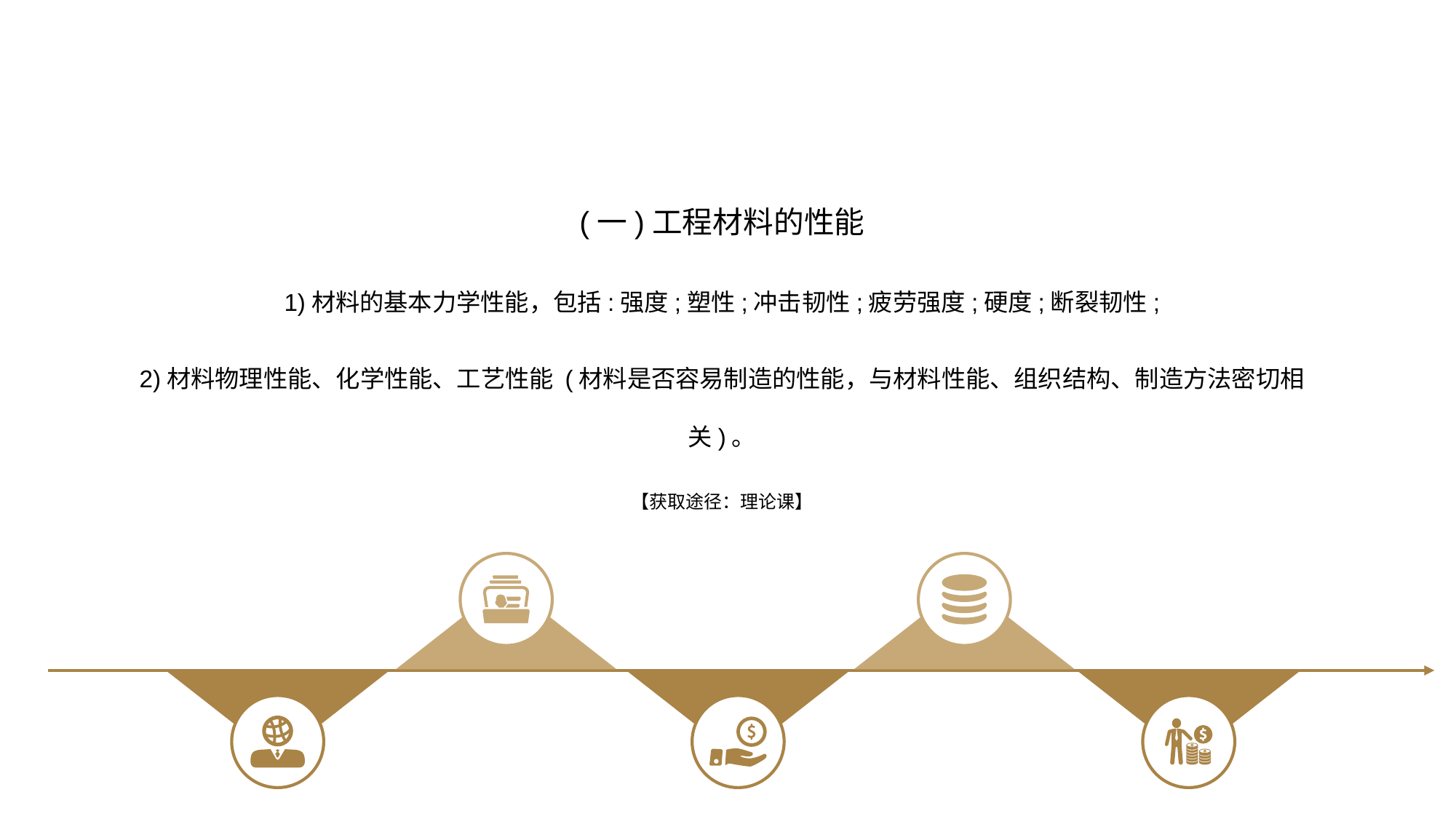

(一)工程材料的性能
1)材料的基本力学性能，包括:强度;塑性;冲击韧性;疲劳强度;硬度;断裂韧性;
2)材料物理性能、化学性能、工艺性能 (材料是否容易制造的性能，与材料性能、组织结构、制造方法密切相关)。
【获取途径：理论课】